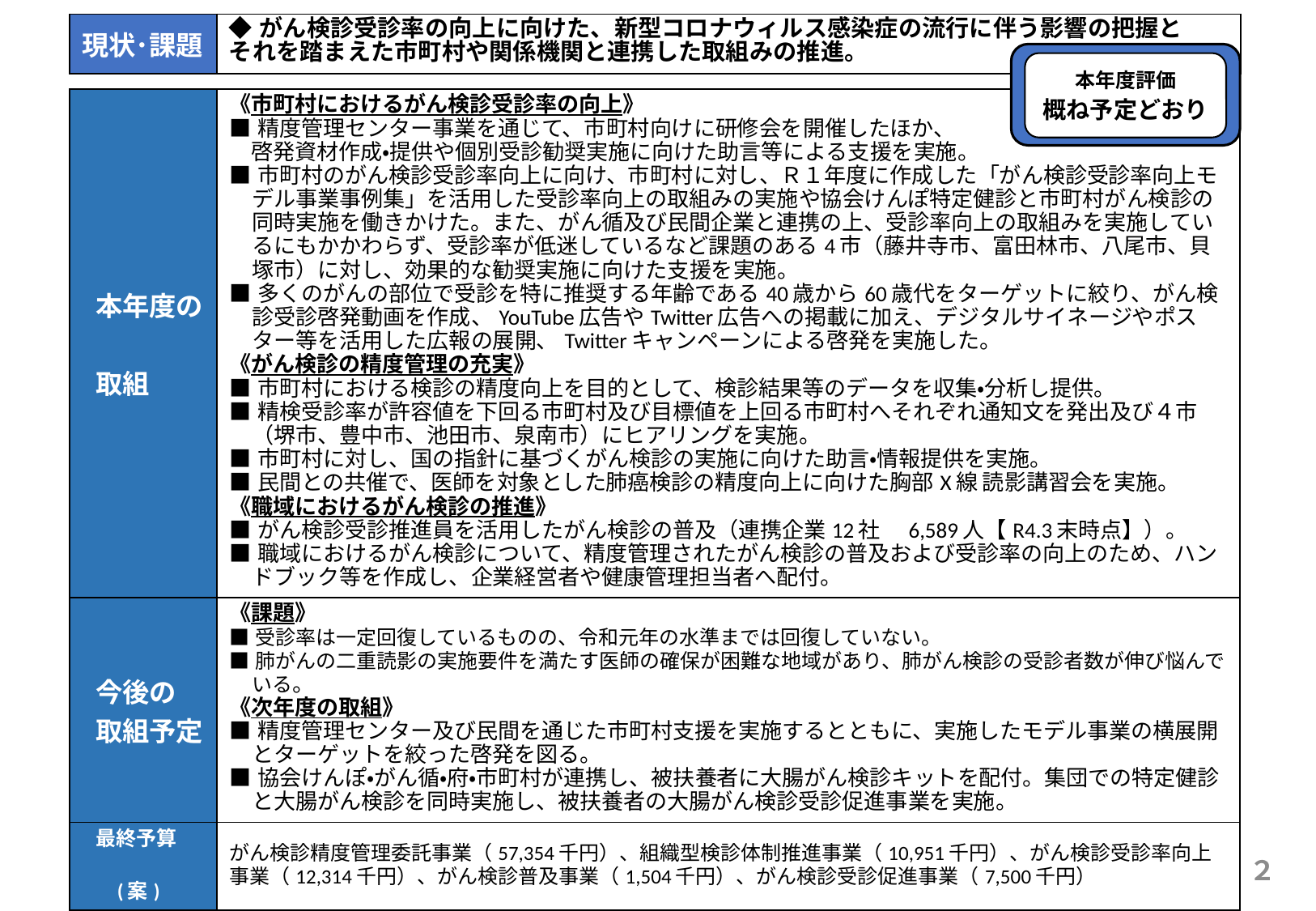

| 現状･課題 | ◆がん検診受診率の向上に向けた、新型コロナウィルス感染症の流行に伴う影響の把握と それを踏まえた市町村や関係機関と連携した取組みの推進。 |
| --- | --- |

本年度評価

概ね予定どおり
| 本年度の 取組 | 《市町村におけるがん検診受診率の向上》 ■精度管理センター事業を通じて、市町村向けに研修会を開催したほか、 　啓発資材作成・提供や個別受診勧奨実施に向けた助言等による支援を実施。 ■市町村のがん検診受診率向上に向け、市町村に対し、Ｒ１年度に作成した「がん検診受診率向上モデル事業事例集」を活用した受診率向上の取組みの実施や協会けんぽ特定健診と市町村がん検診の同時実施を働きかけた。また、がん循及び民間企業と連携の上、受診率向上の取組みを実施しているにもかかわらず、受診率が低迷しているなど課題のある4市（藤井寺市、富田林市、八尾市、貝塚市）に対し、効果的な勧奨実施に向けた支援を実施。 ■多くのがんの部位で受診を特に推奨する年齢である40歳から60歳代をターゲットに絞り、がん検診受診啓発動画を作成、YouTube広告やTwitter広告への掲載に加え、デジタルサイネージやポスター等を活用した広報の展開、Twitterキャンペーンによる啓発を実施した。 《がん検診の精度管理の充実》 ■市町村における検診の精度向上を目的として、検診結果等のデータを収集・分析し提供。 ■精検受診率が許容値を下回る市町村及び目標値を上回る市町村へそれぞれ通知文を発出及び４市（堺市、豊中市、池田市、泉南市）にヒアリングを実施。 ■市町村に対し、国の指針に基づくがん検診の実施に向けた助言・情報提供を実施。 ■民間との共催で、医師を対象とした肺癌検診の精度向上に向けた胸部X線 読影講習会を実施。 《職域におけるがん検診の推進》 ■がん検診受診推進員を活用したがん検診の普及（連携企業12社　6,589人【R4.3末時点】）。 ■職域におけるがん検診について、精度管理されたがん検診の普及および受診率の向上のため、ハンドブック等を作成し、企業経営者や健康管理担当者へ配付。 |
| --- | --- |
| 今後の 取組予定 | 《課題》 ■受診率は一定回復しているものの、令和元年の水準までは回復していない。 ■肺がんの二重読影の実施要件を満たす医師の確保が困難な地域があり、肺がん検診の受診者数が伸び悩んでいる。 《次年度の取組》 ■精度管理センター及び民間を通じた市町村支援を実施するとともに、実施したモデル事業の横展開とターゲットを絞った啓発を図る。 ■協会けんぽ・がん循・府・市町村が連携し、被扶養者に大腸がん検診キットを配付。集団での特定健診と大腸がん検診を同時実施し、被扶養者の大腸がん検診受診促進事業を実施。 |
| 最終予算　　 　 (案) | がん検診精度管理委託事業（57,354千円）、組織型検診体制推進事業（10,951千円）、がん検診受診率向上事業（12,314千円）、がん検診普及事業（1,504千円）、がん検診受診促進事業（7,500千円） |
概ね予定どおり
　＜がん検診部会＞　２